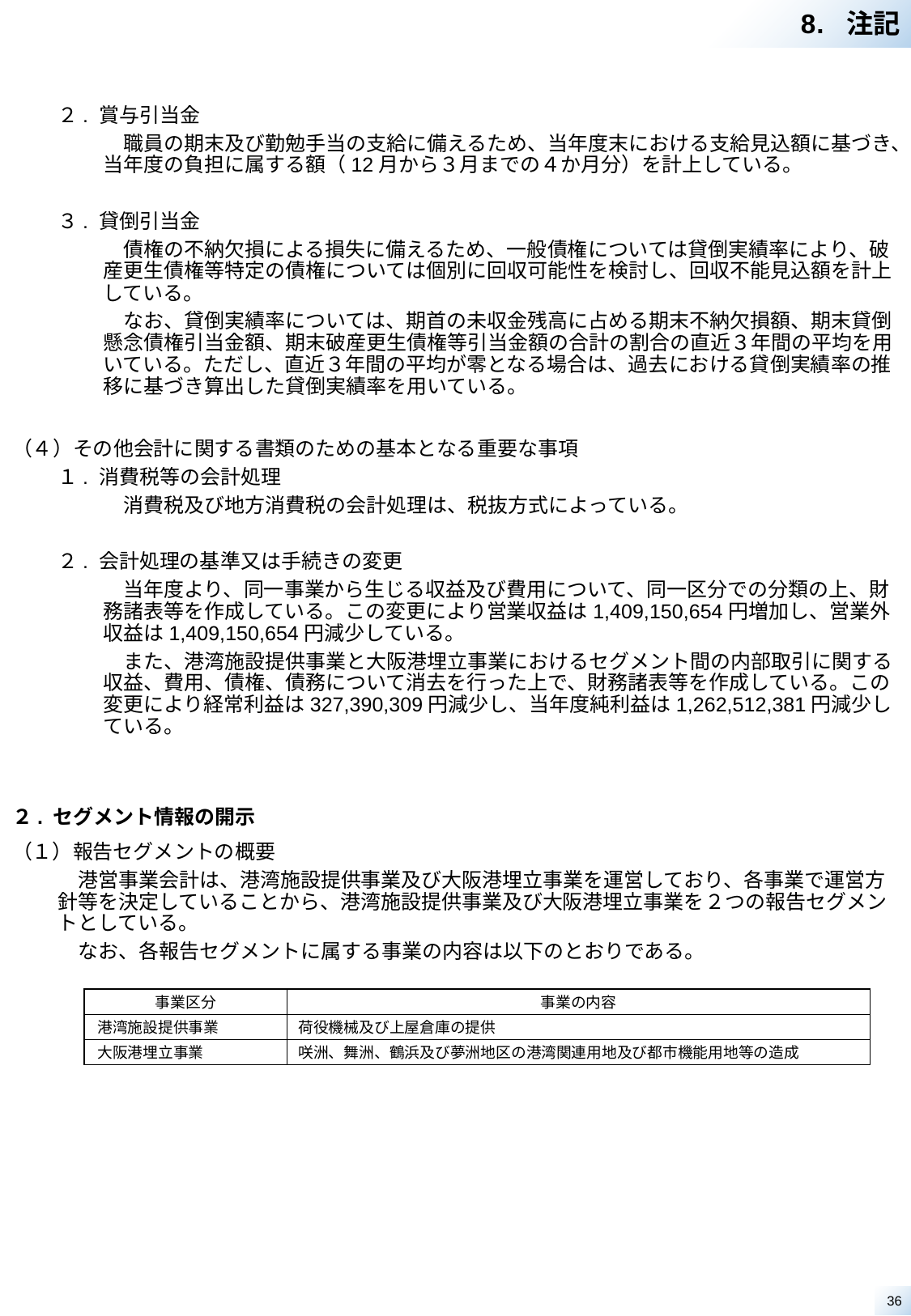

注記
２. 賞与引当金
　職員の期末及び勤勉手当の支給に備えるため、当年度末における支給見込額に基づき、当年度の負担に属する額（12月から３月までの４か月分）を計上している。

３. 貸倒引当金
　債権の不納欠損による損失に備えるため、一般債権については貸倒実績率により、破産更生債権等特定の債権については個別に回収可能性を検討し、回収不能見込額を計上している。
　なお、貸倒実績率については、期首の未収金残高に占める期末不納欠損額、期末貸倒懸念債権引当金額、期末破産更生債権等引当金額の合計の割合の直近３年間の平均を用いている。ただし、直近３年間の平均が零となる場合は、過去における貸倒実績率の推移に基づき算出した貸倒実績率を用いている。

（４）その他会計に関する書類のための基本となる重要な事項
１. 消費税等の会計処理
　消費税及び地方消費税の会計処理は、税抜方式によっている。

２. 会計処理の基準又は手続きの変更
　当年度より、同一事業から生じる収益及び費用について、同一区分での分類の上、財務諸表等を作成している。この変更により営業収益は1,409,150,654円増加し、営業外収益は1,409,150,654円減少している。
　また、港湾施設提供事業と大阪港埋立事業におけるセグメント間の内部取引に関する収益、費用、債権、債務について消去を行った上で、財務諸表等を作成している。この変更により経常利益は327,390,309円減少し、当年度純利益は1,262,512,381円減少している。

２. セグメント情報の開示
（１）報告セグメントの概要
　港営事業会計は、港湾施設提供事業及び大阪港埋立事業を運営しており、各事業で運営方針等を決定していることから、港湾施設提供事業及び大阪港埋立事業を２つの報告セグメントとしている。
　なお、各報告セグメントに属する事業の内容は以下のとおりである。

|  | 事業区分 |  | 事業の内容 |
| --- | --- | --- | --- |
|  | 港湾施設提供事業 |  | 荷役機械及び上屋倉庫の提供 |
|  | 大阪港埋立事業 |  | 咲洲、舞洲、鶴浜及び夢洲地区の港湾関連用地及び都市機能用地等の造成 |
36